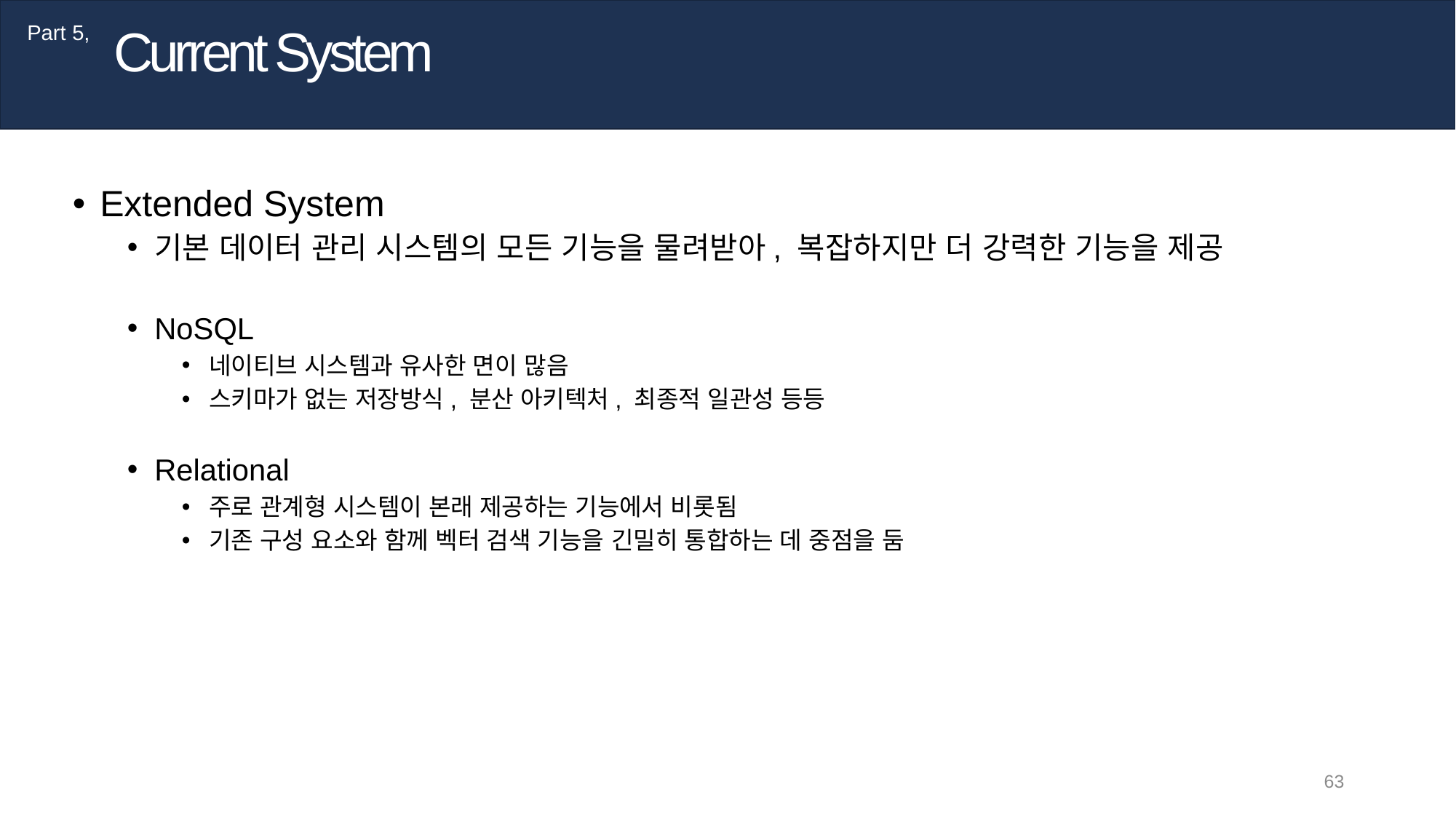

Current System
Part 5,

Extended System
기본 데이터 관리 시스템의 모든 기능을 물려받아, 복잡하지만 더 강력한 기능을 제공

NoSQL
네이티브 시스템과 유사한 면이 많음
스키마가 없는 저장방식, 분산 아키텍처, 최종적 일관성 등등

Relational
주로 관계형 시스템이 본래 제공하는 기능에서 비롯됨
기존 구성 요소와 함께 벡터 검색 기능을 긴밀히 통합하는 데 중점을 둠

63